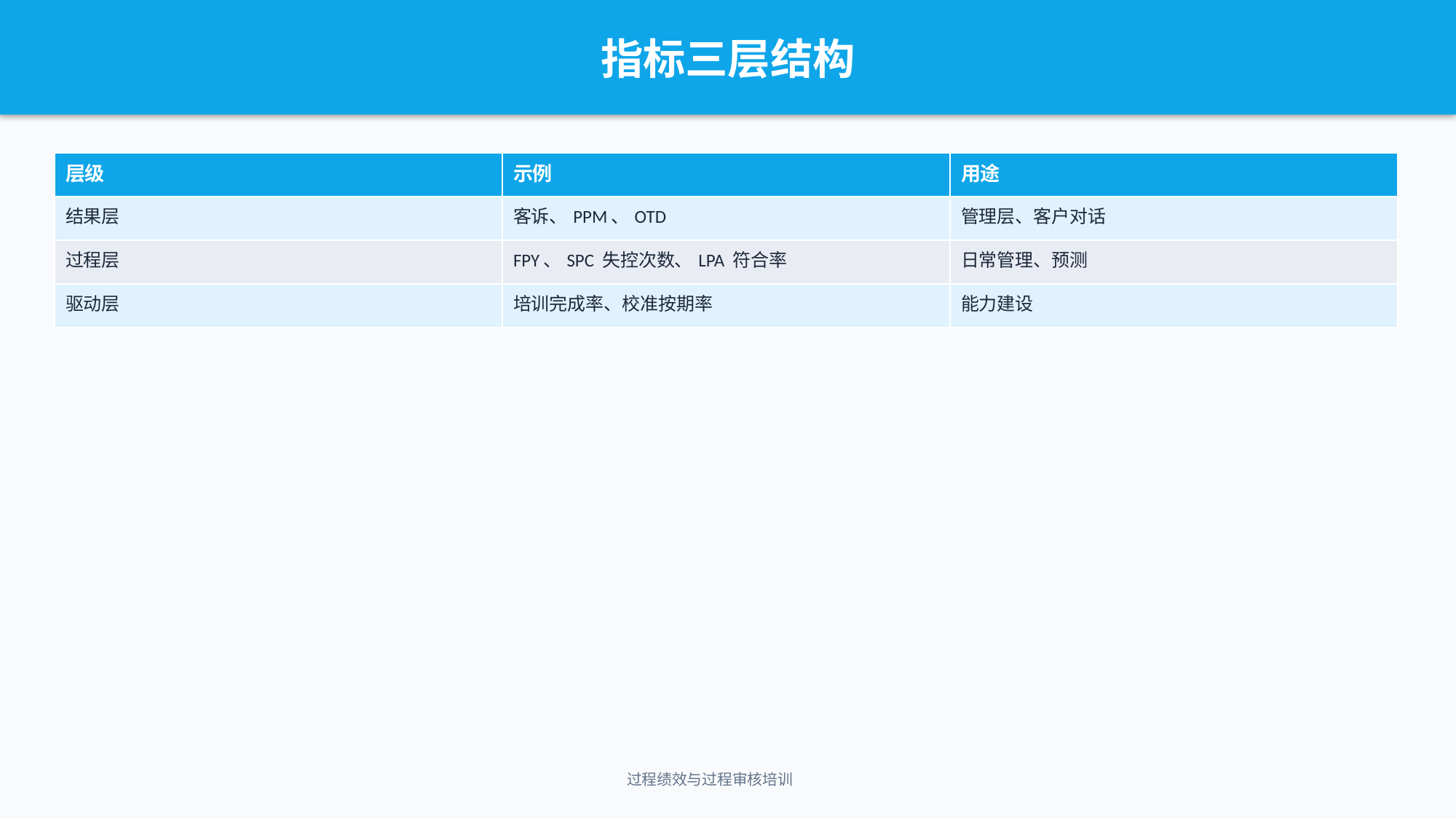

指标三层结构
| 层级 | 示例 | 用途 |
| --- | --- | --- |
| 结果层 | 客诉、PPM、OTD | 管理层、客户对话 |
| 过程层 | FPY、SPC 失控次数、LPA 符合率 | 日常管理、预测 |
| 驱动层 | 培训完成率、校准按期率 | 能力建设 |
过程绩效与过程审核培训